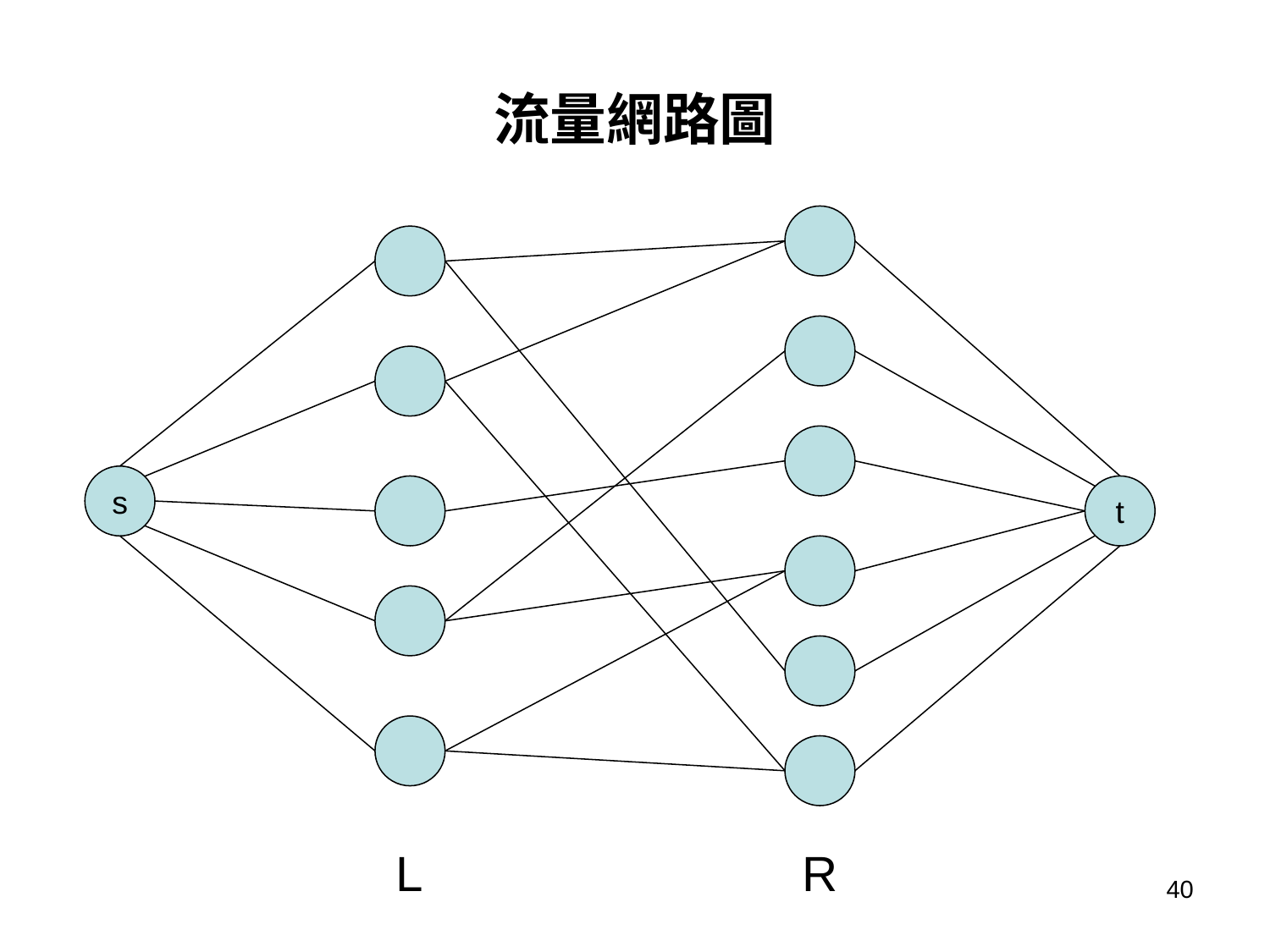

# 流量網路圖

s

t

L
R
40